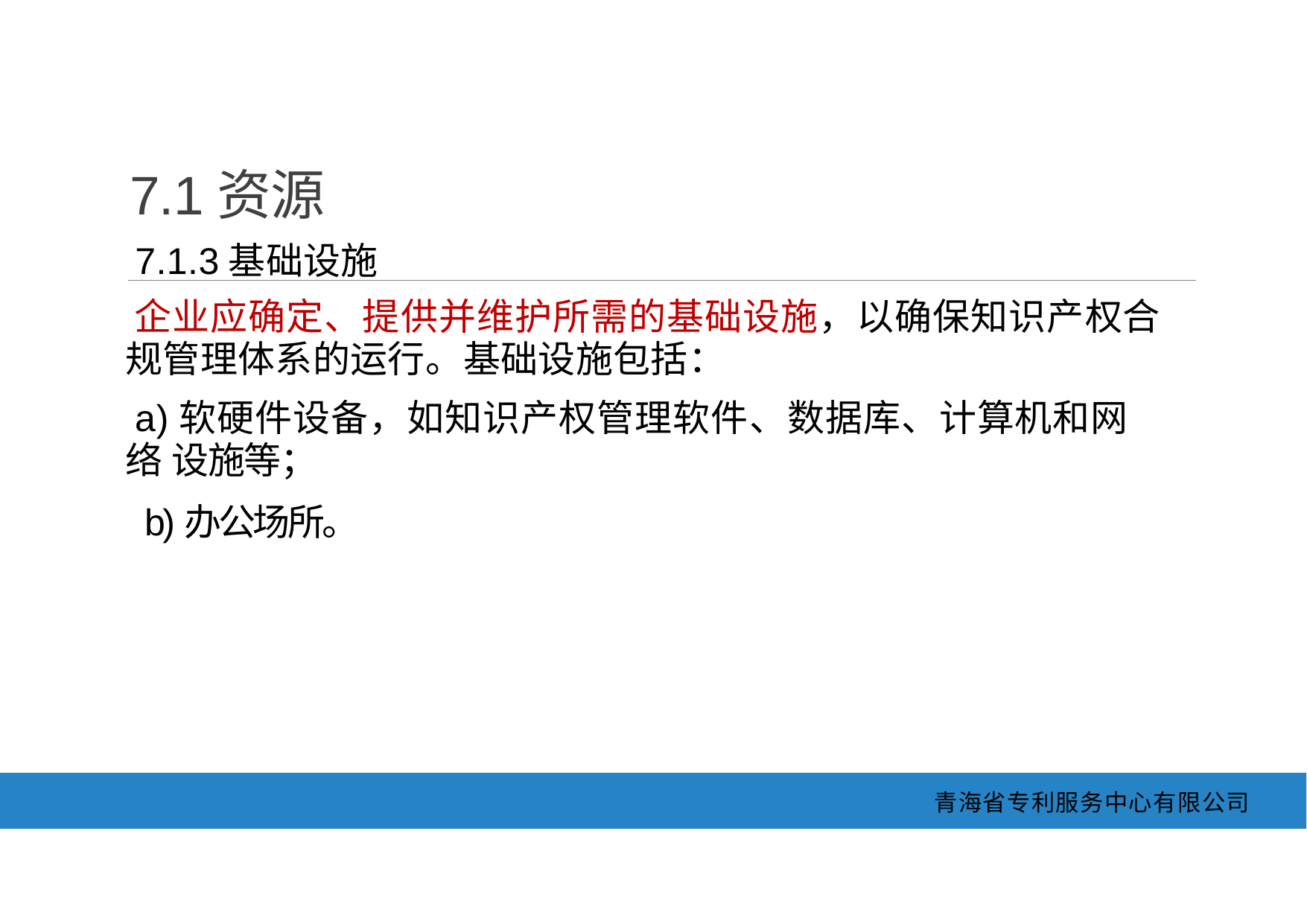

7.1资源
7.1.3基础设施

企业应确定、提供并维护所需的基础设施，以确保知识产权合 规管理体系的运行。基础设施包括：
a)软硬件设备，如知识产权管理软件、数据库、计算机和网络 设施等；

b)办公场所。

青海省专利服务中心有限公司